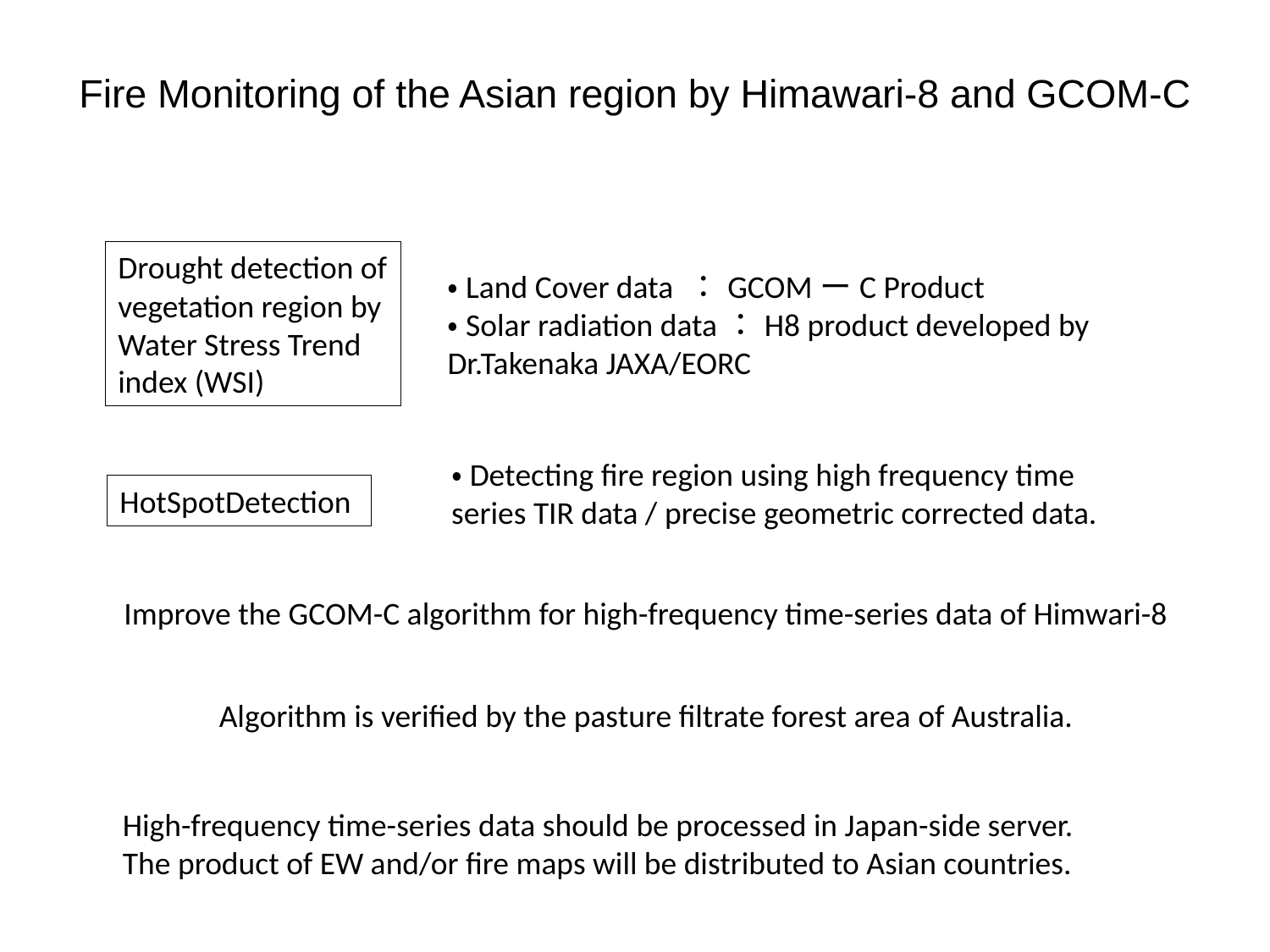

# Fire Monitoring of the Asian region by Himawari-8 and GCOM-C
Drought detection of vegetation region by Water Stress Trend index (WSI)
・Land Cover data ：GCOMーC Product
・Solar radiation data：H8 product developed by Dr.Takenaka JAXA/EORC
・Detecting fire region using high frequency time series TIR data / precise geometric corrected data.
HotSpotDetection
Improve the GCOM-C algorithm for high-frequency time-series data of Himwari-8
Algorithm is verified by the pasture filtrate forest area of Australia.
High-frequency time-series data should be processed in Japan-side server.
The product of EW and/or fire maps will be distributed to Asian countries.